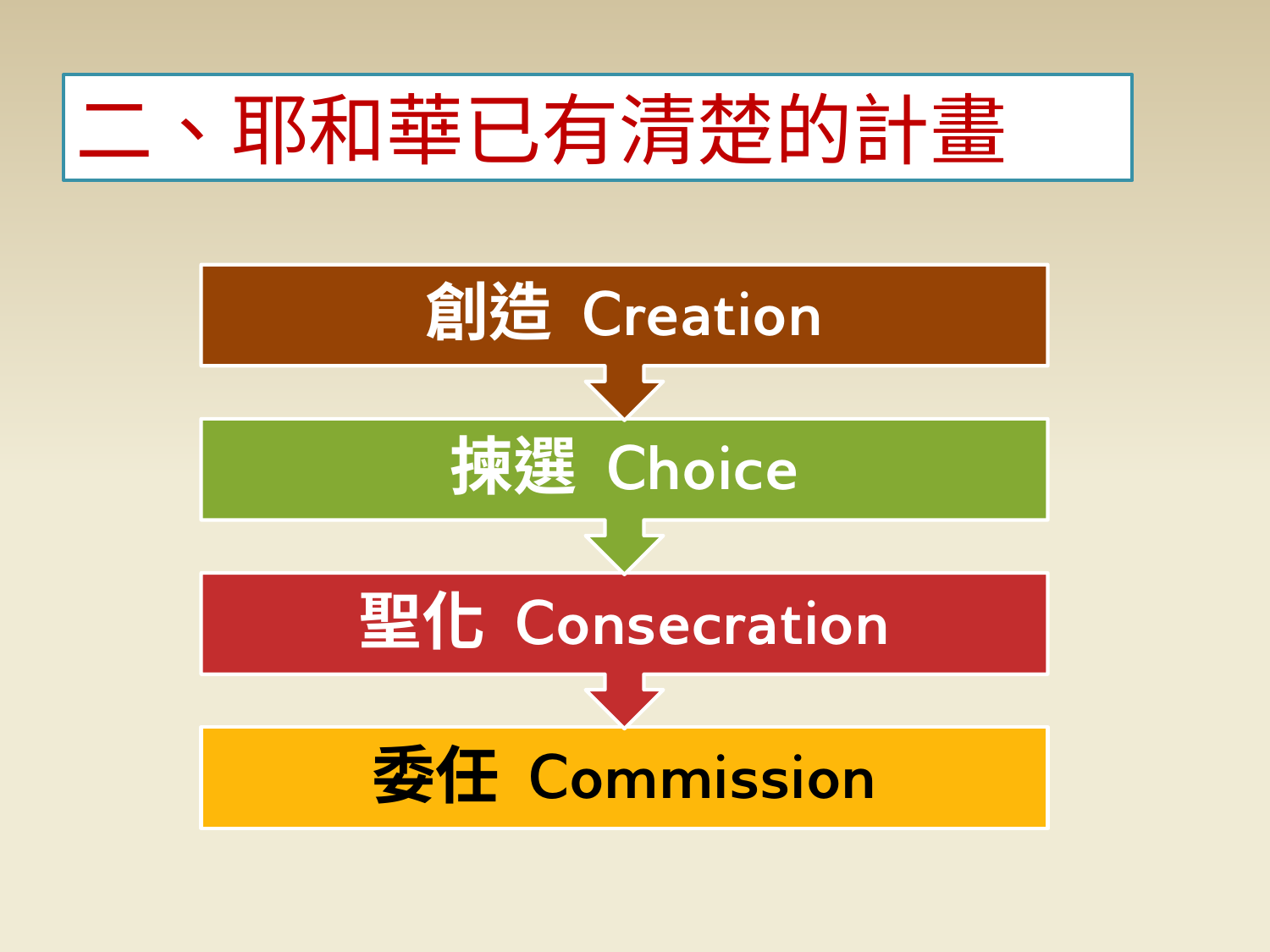

二、耶和華已有清楚的計畫
委任 Commission
聖化 Consecration
揀選 Choice
創造 Creation